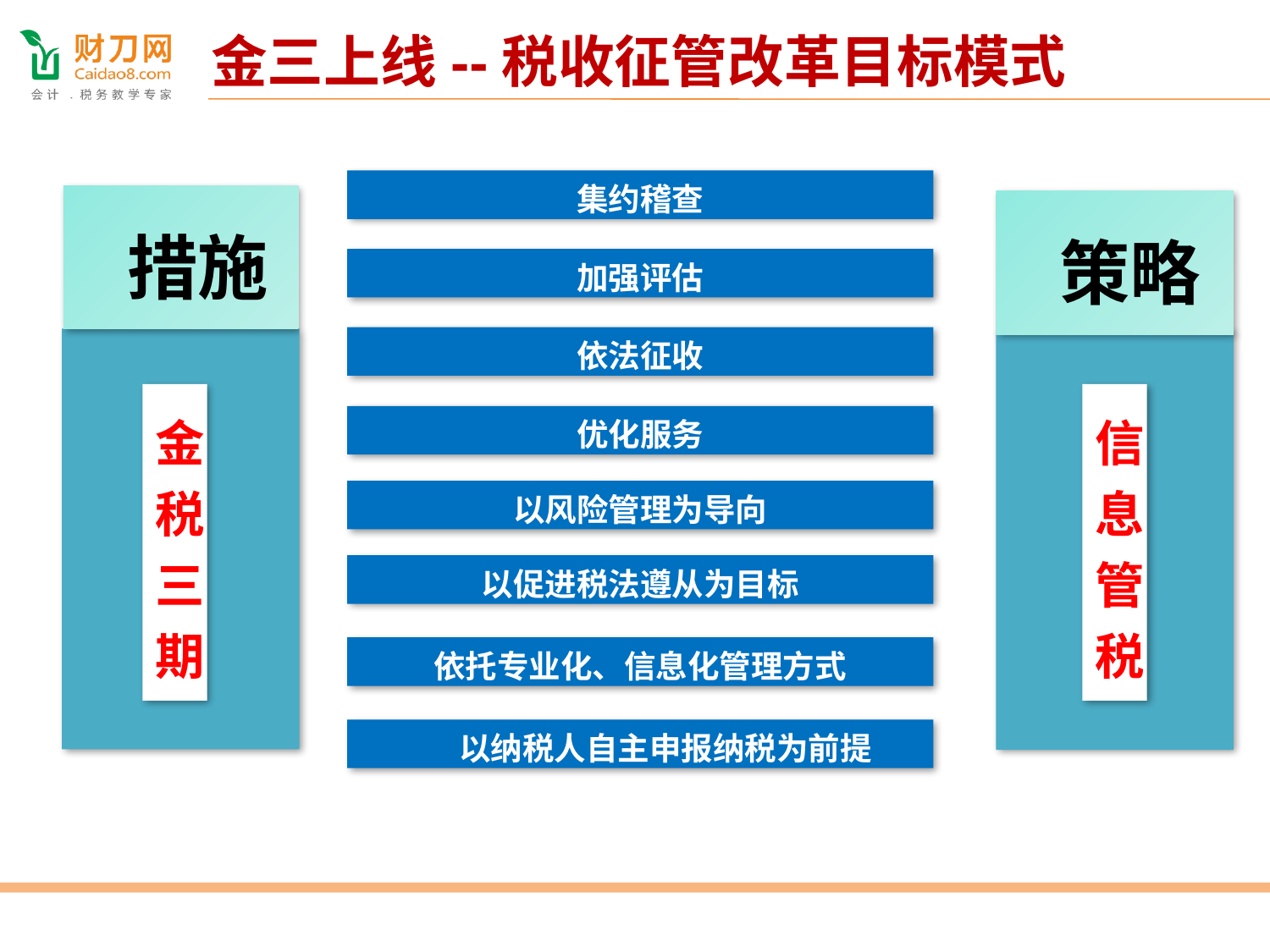

金三上线--税收征管改革目标模式
集约稽查
       措施

金税三期
       策略

信息管税
加强评估
依法征收
优化服务
以风险管理为导向
以促进税法遵从为目标
依托专业化、信息化管理方式
      以纳税人自主申报纳税为前提